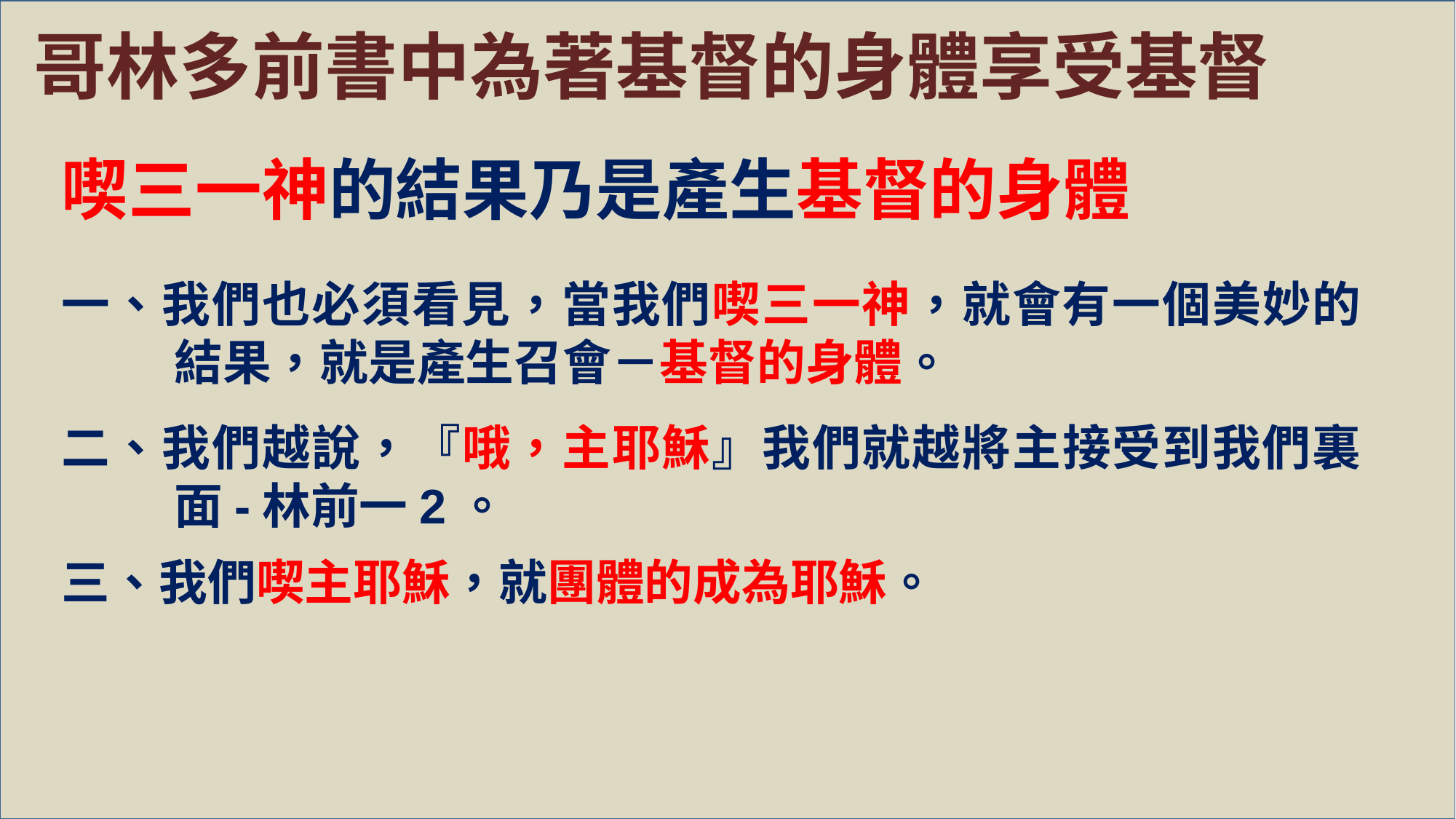

哥林多前書中為著基督的身體享受基督
喫三一神的結果乃是產生基督的身體
一、我們也必須看見，當我們喫三一神，就會有一個美妙的結果，就是產生召會－基督的身體。
二、我們越說，『哦，主耶穌』我們就越將主接受到我們裏面-林前一2。
三、我們喫主耶穌，就團體的成為耶穌。